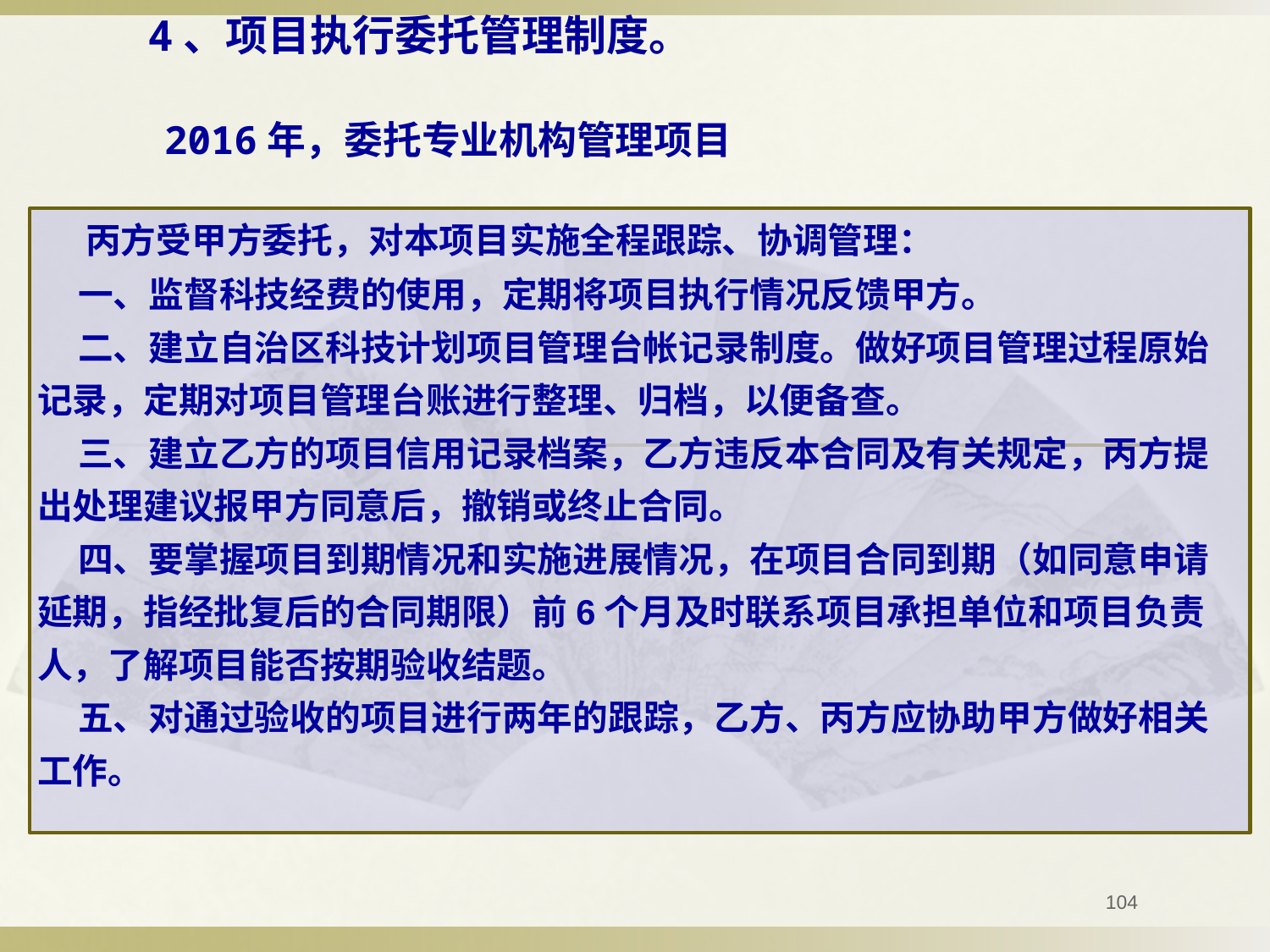

4、项目执行委托管理制度。

     2016年，委托专业机构管理项目

    丙方受甲方委托，对本项目实施全程跟踪、协调管理：
    一、监督科技经费的使用，定期将项目执行情况反馈甲方。
    二、建立自治区科技计划项目管理台帐记录制度。做好项目管理过程原始记录，定期对项目管理台账进行整理、归档，以便备查。
    三、建立乙方的项目信用记录档案，乙方违反本合同及有关规定，丙方提出处理建议报甲方同意后，撤销或终止合同。
    四、要掌握项目到期情况和实施进展情况，在项目合同到期（如同意申请延期，指经批复后的合同期限）前6个月及时联系项目承担单位和项目负责人，了解项目能否按期验收结题。
    五、对通过验收的项目进行两年的跟踪，乙方、丙方应协助甲方做好相关工作。

104